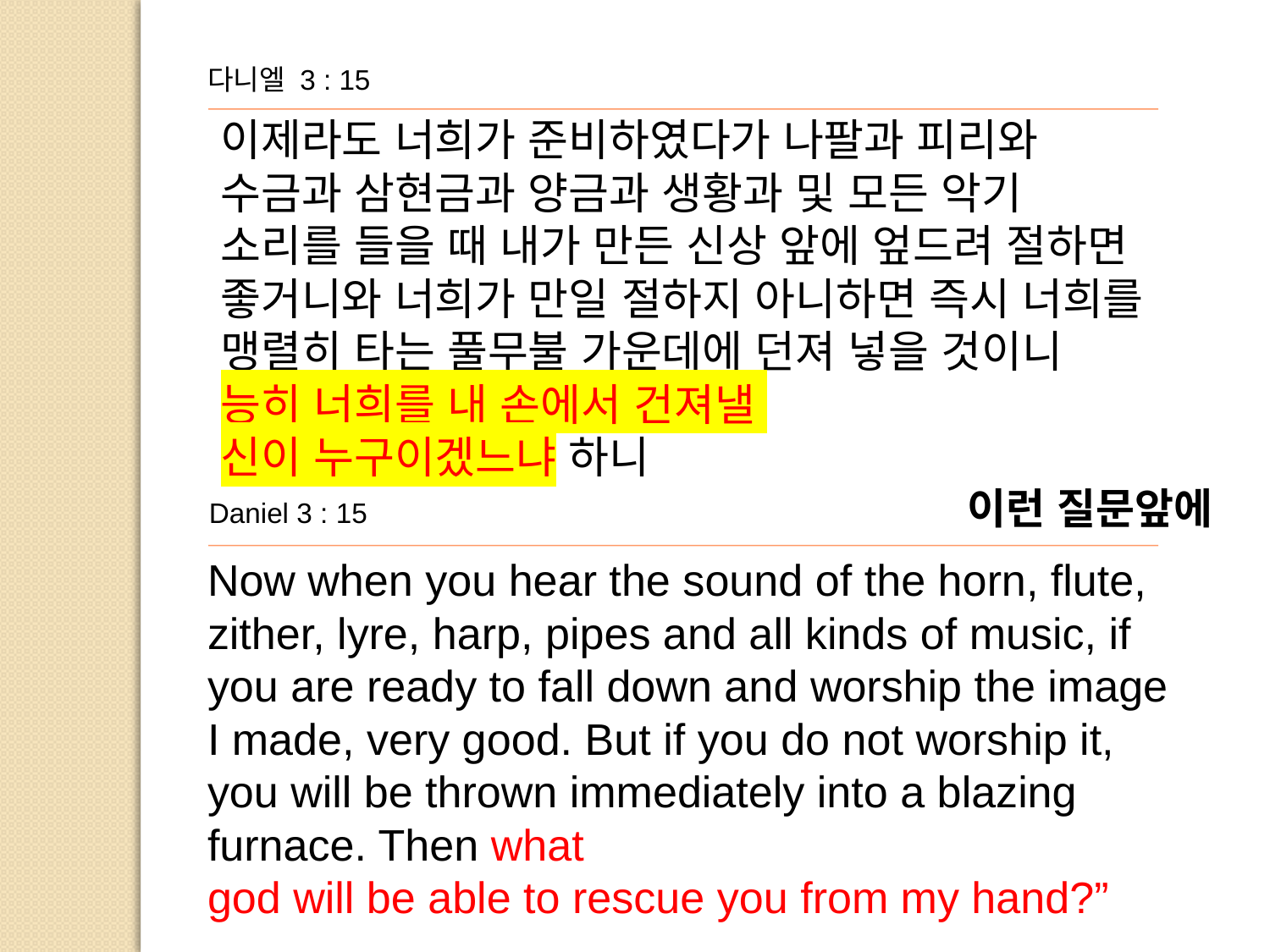

다니엘 3 : 15
이제라도 너희가 준비하였다가 나팔과 피리와 수금과 삼현금과 양금과 생황과 및 모든 악기 소리를 들을 때 내가 만든 신상 앞에 엎드려 절하면 좋거니와 너희가 만일 절하지 아니하면 즉시 너희를 맹렬히 타는 풀무불 가운데에 던져 넣을 것이니 능히 너희를 내 손에서 건져낼
신이 누구이겠느냐 하니

이런 질문앞에
Daniel 3 : 15

Now when you hear the sound of the horn, flute, zither, lyre, harp, pipes and all kinds of music, if you are ready to fall down and worship the image I made, very good. But if you do not worship it, you will be thrown immediately into a blazing furnace. Then what
god will be able to rescue you from my hand?”